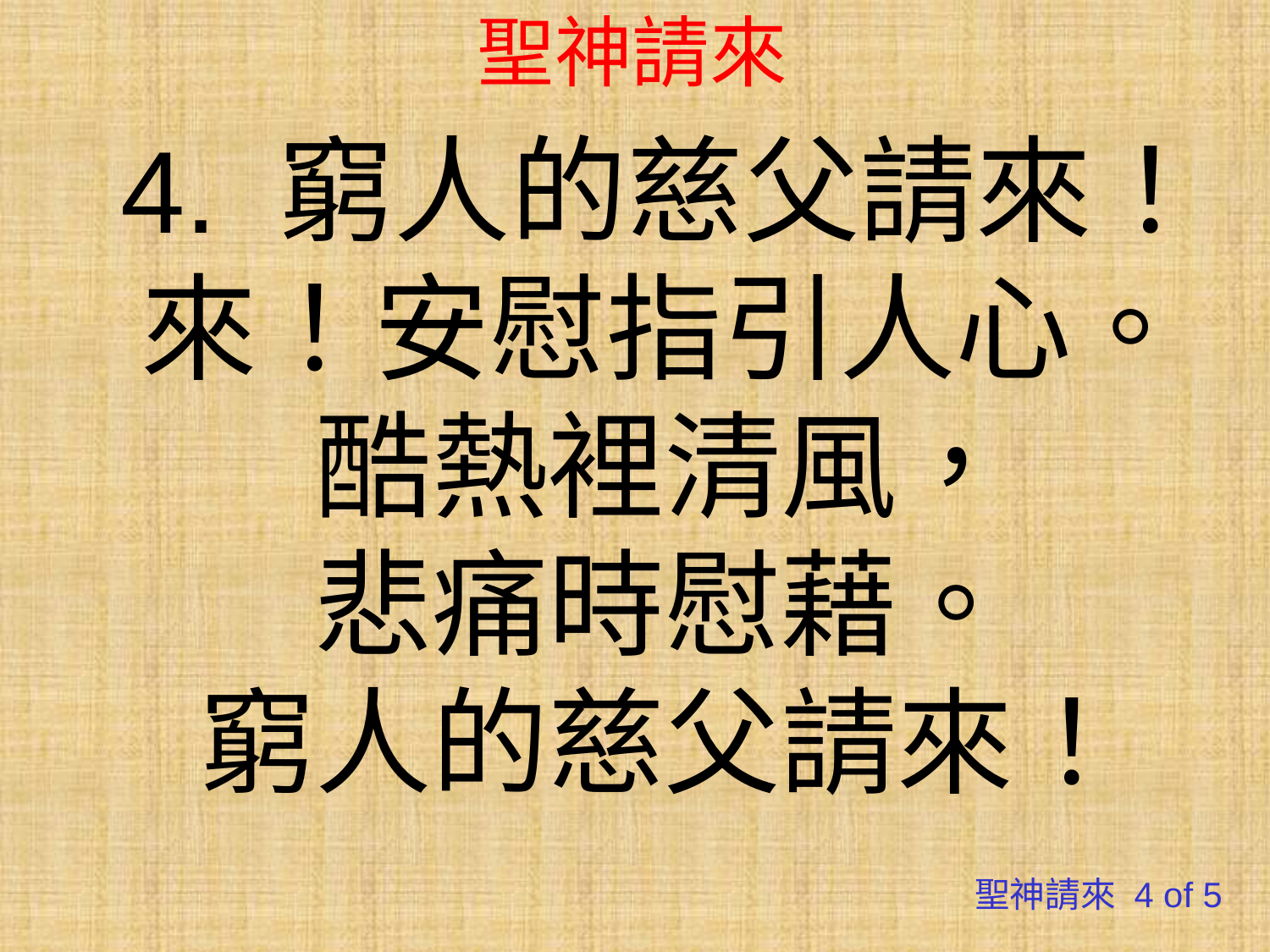

# 聖神請來
4. 窮人的慈父請來！
來！安慰指引人心。
酷熱裡清風，
悲痛時慰藉。
窮人的慈父請來！
聖神請來 4 of 5